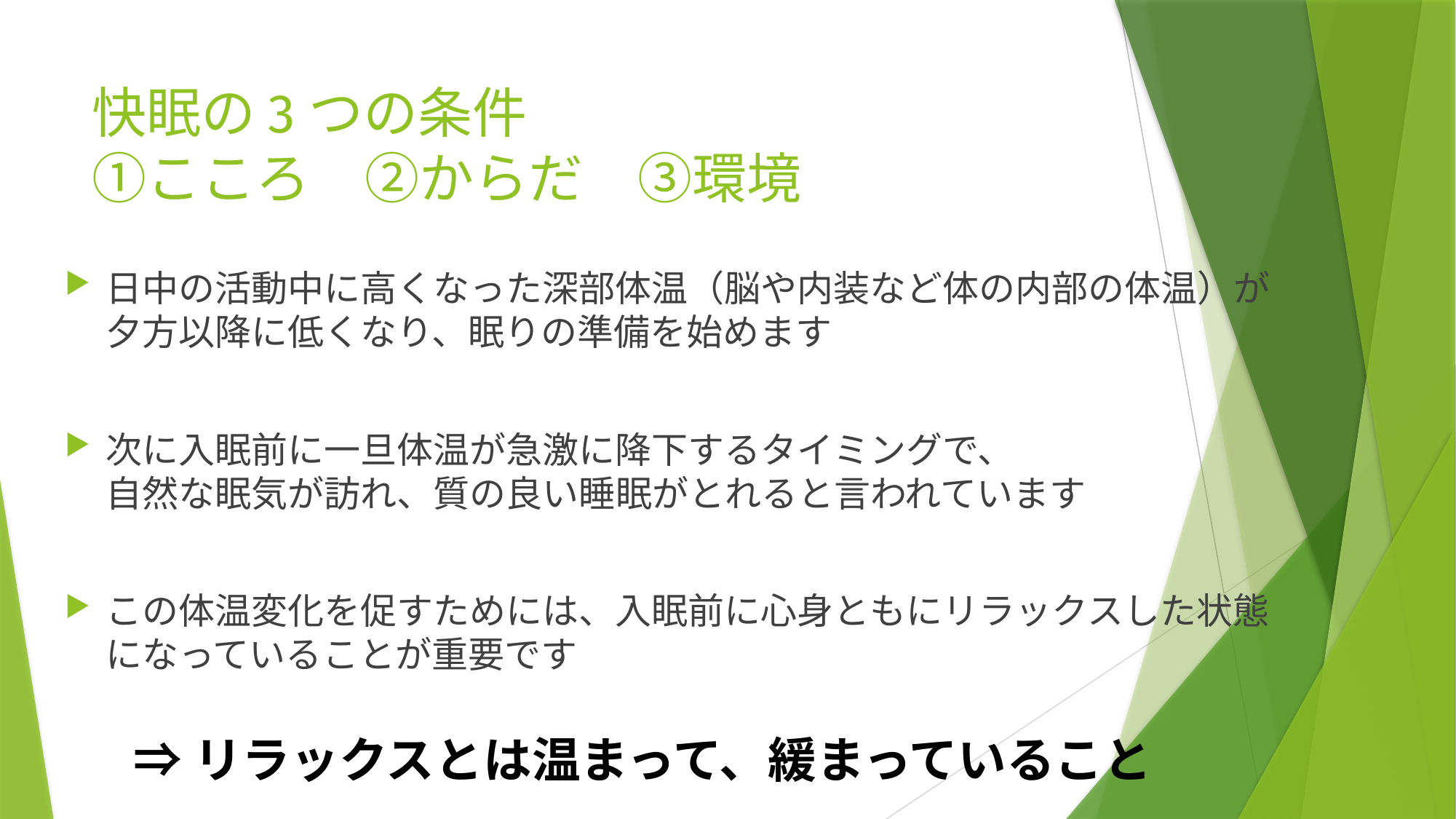

# 快眠の3つの条件 ①こころ　②からだ　③環境
日中の活動中に高くなった深部体温（脳や内装など体の内部の体温）が
夕方以降に低くなり、眠りの準備を始めます

次に入眠前に一旦体温が急激に降下するタイミングで、
自然な眠気が訪れ、質の良い睡眠がとれると言われています

この体温変化を促すためには、入眠前に心身ともにリラックスした状態になっていることが重要です

⇒リラックスとは温まって、緩まっていること